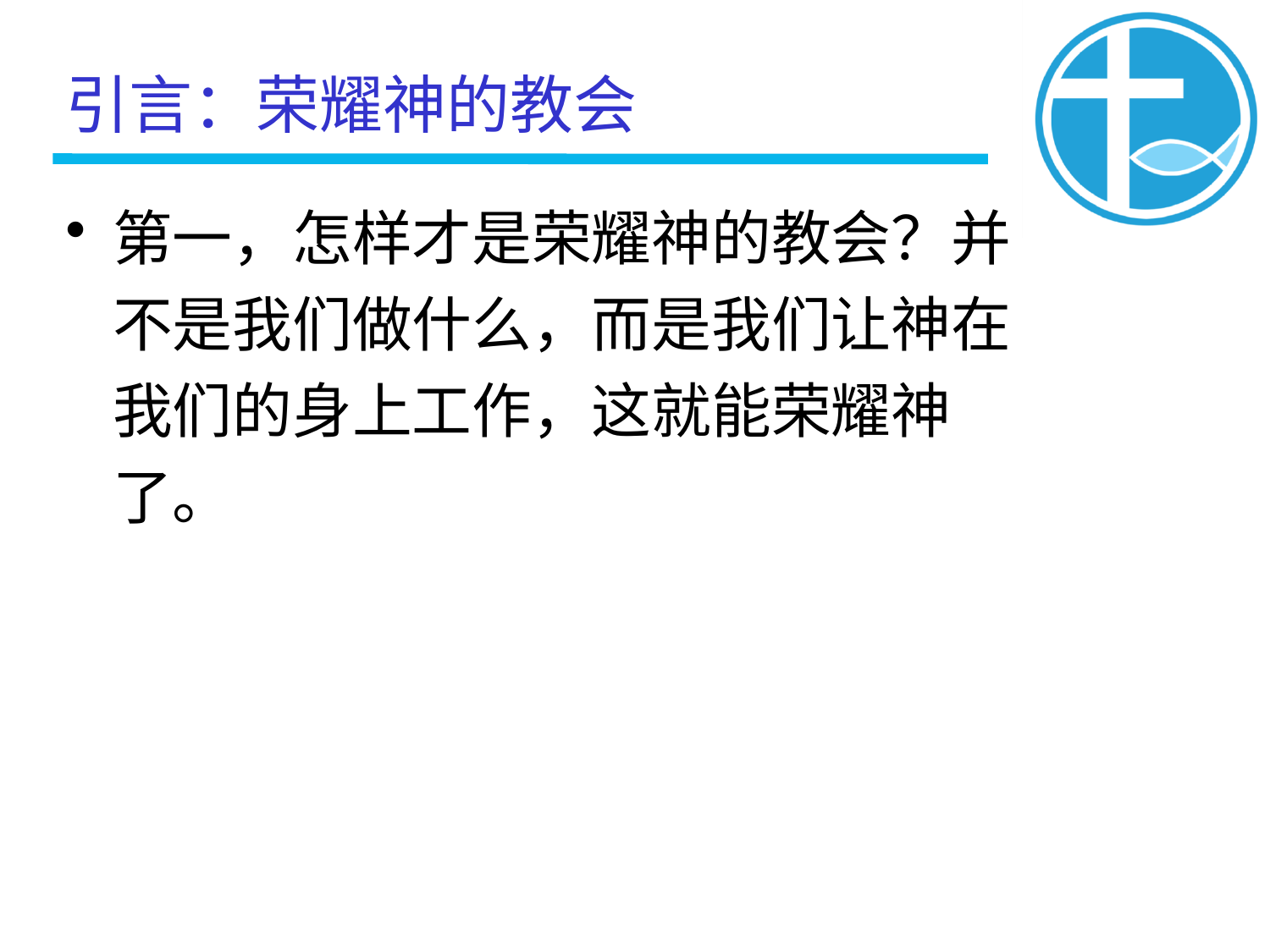

引言：荣耀神的教会
第一，怎样才是荣耀神的教会？并不是我们做什么，而是我们让神在我们的身上工作，这就能荣耀神了。